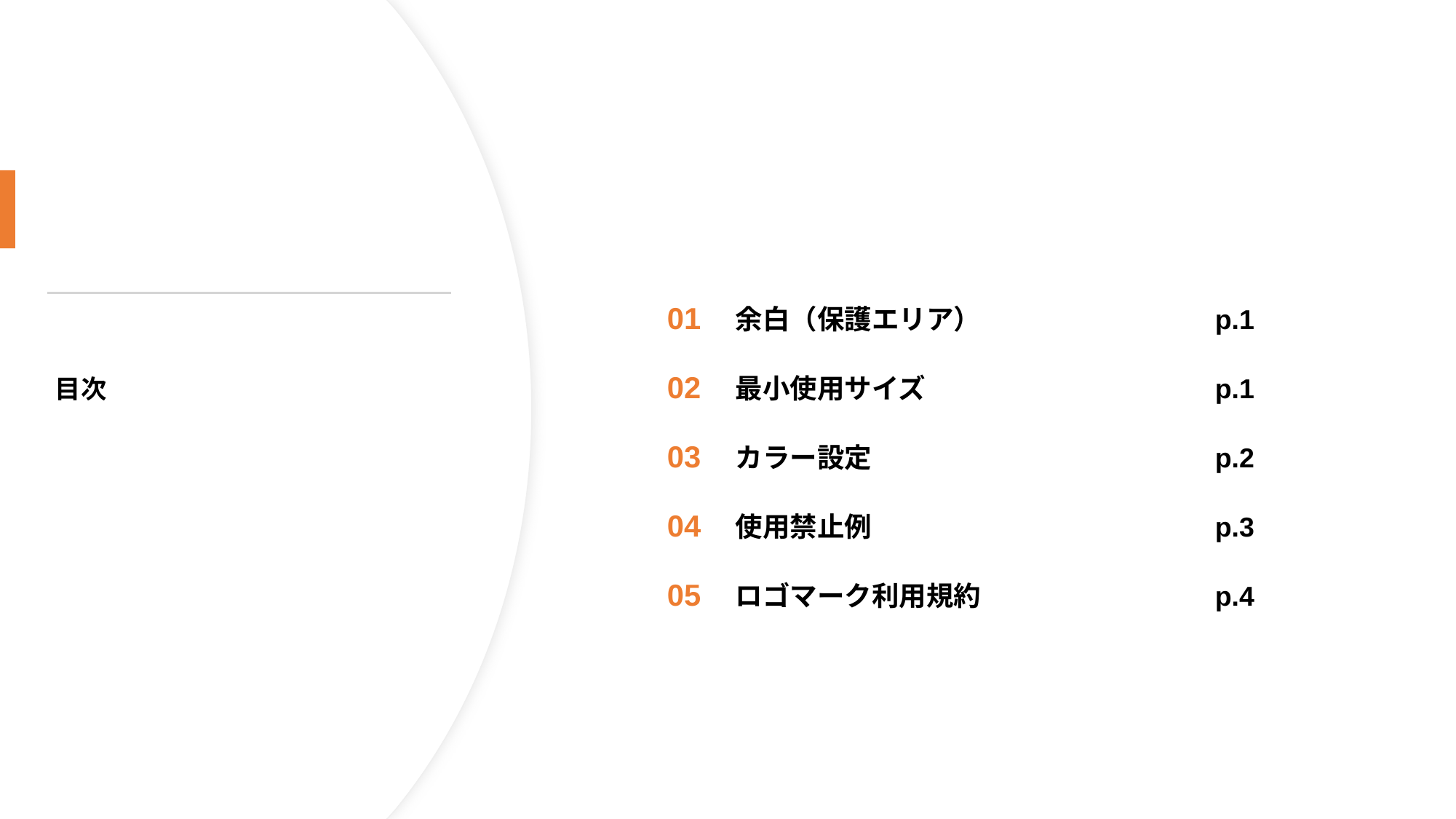

01　余白（保護エリア） 	 p.1

02　最小使用サイズ 	 p.1

03　カラー設定  	 p.2

04　使用禁止例 	 p.3

05　ロゴマーク利用規約 	 p.4

目次